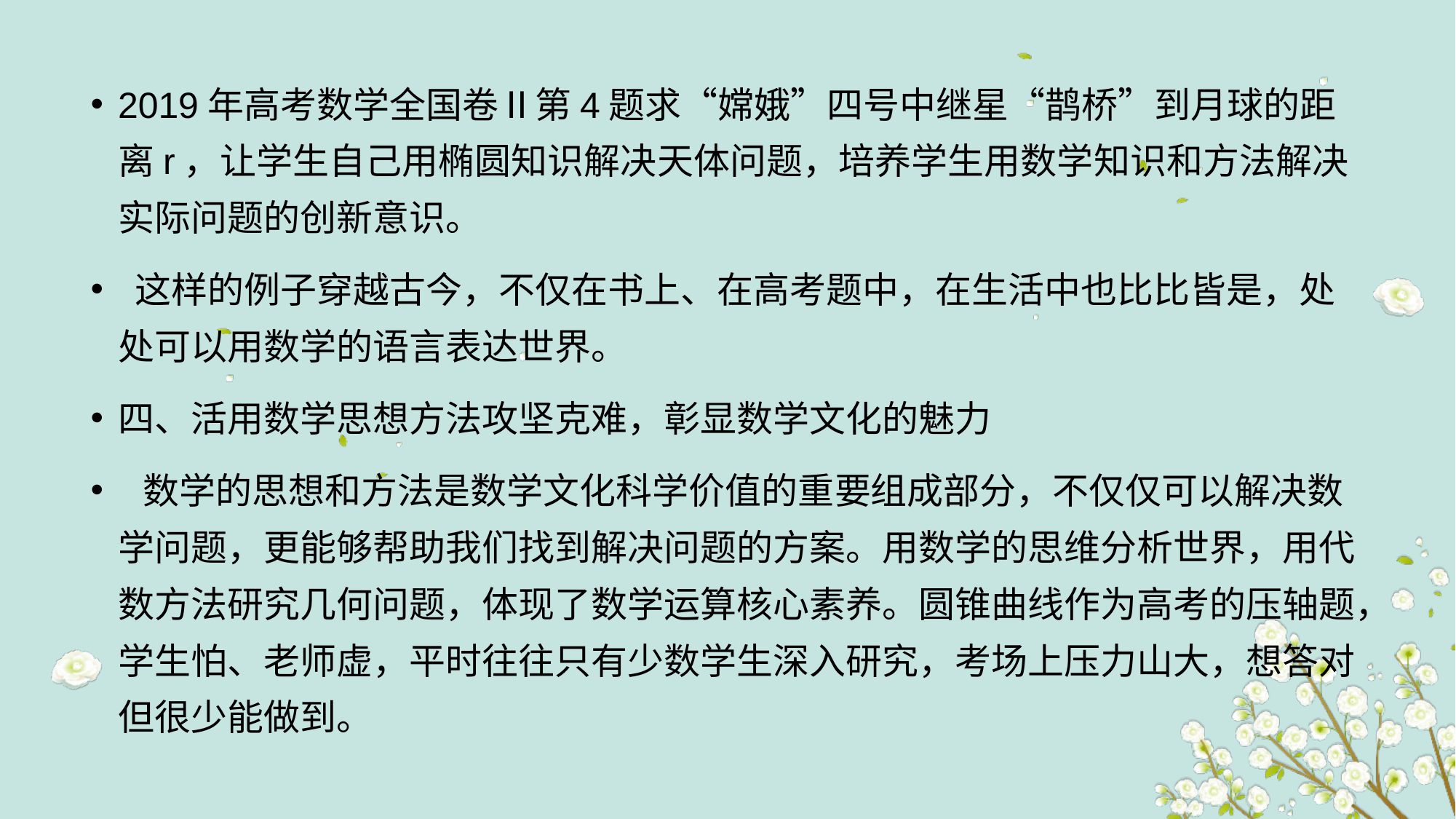

2019年高考数学全国卷Ⅱ第4题求“嫦娥”四号中继星“鹊桥”到月球的距离r，让学生自己用椭圆知识解决天体问题，培养学生用数学知识和方法解决实际问题的创新意识。
 这样的例子穿越古今，不仅在书上、在高考题中，在生活中也比比皆是，处处可以用数学的语言表达世界。
四、活用数学思想方法攻坚克难，彰显数学文化的魅力
  数学的思想和方法是数学文化科学价值的重要组成部分，不仅仅可以解决数学问题，更能够帮助我们找到解决问题的方案。用数学的思维分析世界，用代数方法研究几何问题，体现了数学运算核心素养。圆锥曲线作为高考的压轴题，学生怕、老师虚，平时往往只有少数学生深入研究，考场上压力山大，想答对但很少能做到。